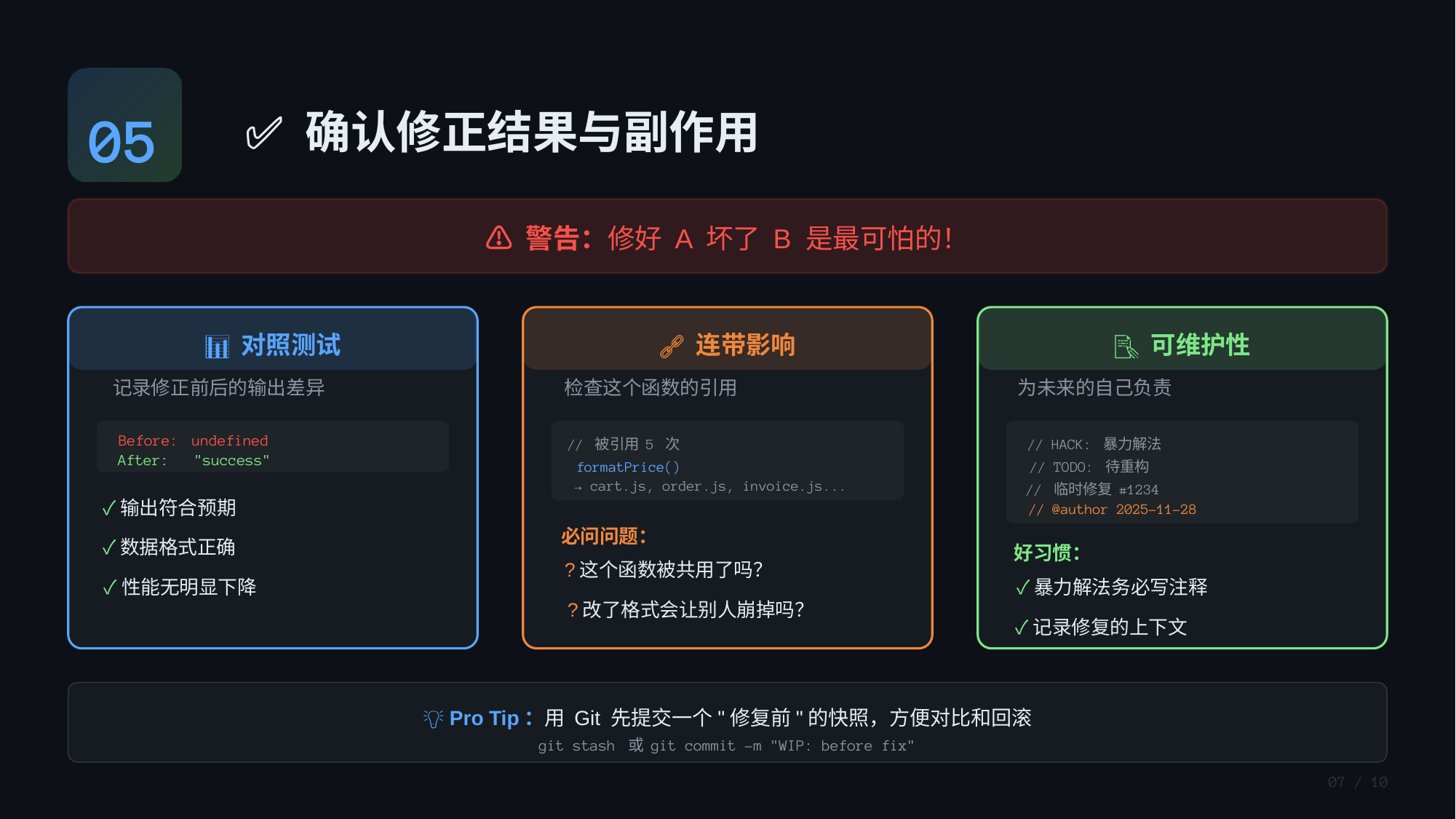

05
✅ 确认修正结果与副作用

⚠️ 警告：修好 A 坏了 B 是最可怕的！

📊 对照测试
记录修正前后的输出差异

Before:
undefined
After:
"success"
✓输出符合预期
✓数据格式正确
✓性能无明显下降

🔗 连带影响
检查这个函数的引用

// 被引用 5 次
formatPrice()
→ cart.js, order.js, invoice.js...
必问问题：
?这个函数被共用了吗？
?改了格式会让别人崩掉吗？

📝 可维护性
为未来的自己负责

// HACK: 暴力解法
// TODO: 待重构
// 临时修复 #1234
// @author 2025-11-28
好习惯：
✓暴力解法务必写注释
✓记录修复的上下文

💡 Pro Tip：用 Git 先提交一个"修复前"的快照，方便对比和回滚
git stash 或 git commit -m "WIP: before fix"
07 / 10